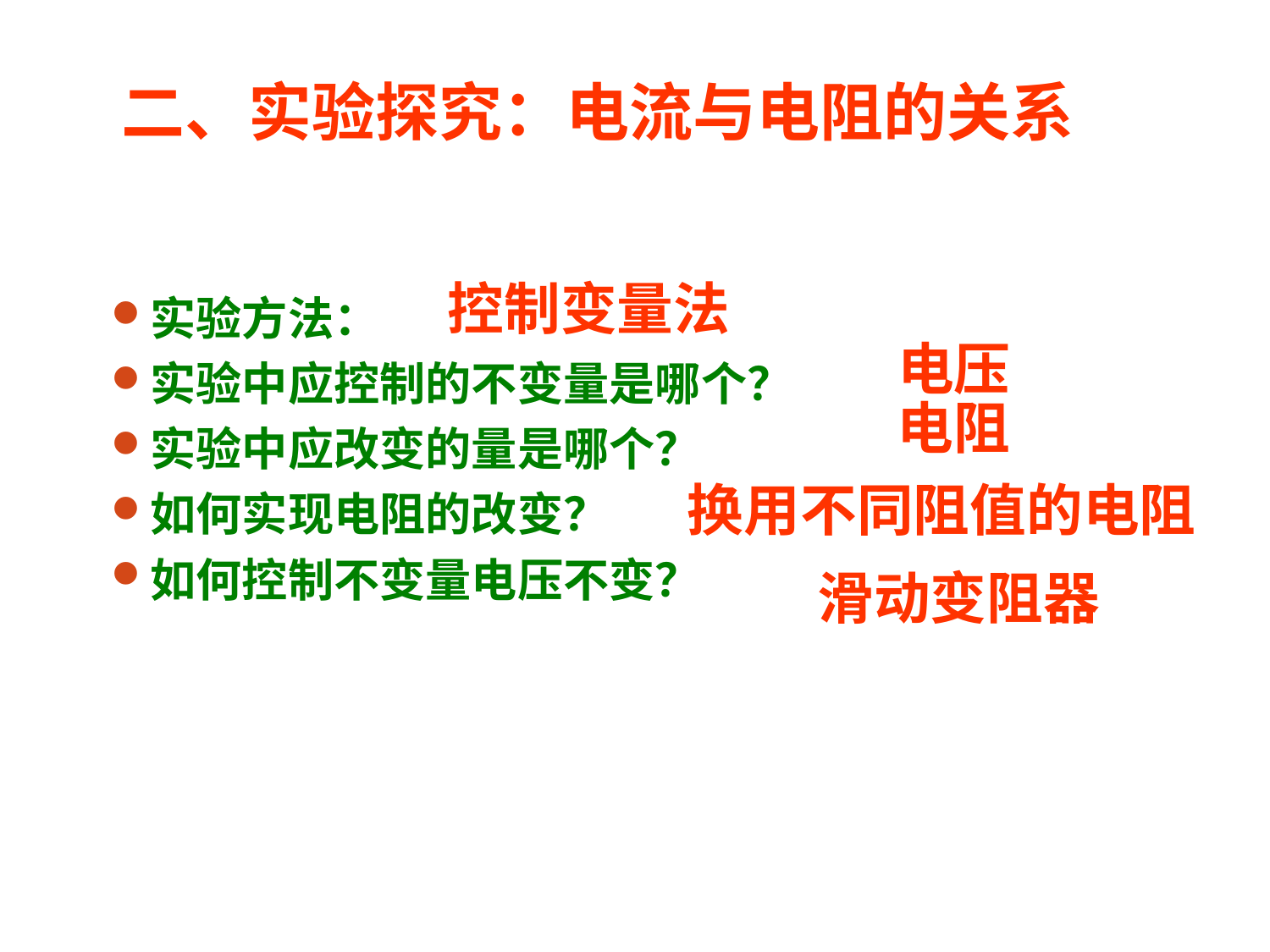

# 二、实验探究：电流与电阻的关系
控制变量法

实验方法：
实验中应控制的不变量是哪个？
实验中应改变的量是哪个？
如何实现电阻的改变？
如何控制不变量电压不变？

电压

电阻
换用不同阻值的电阻

滑动变阻器